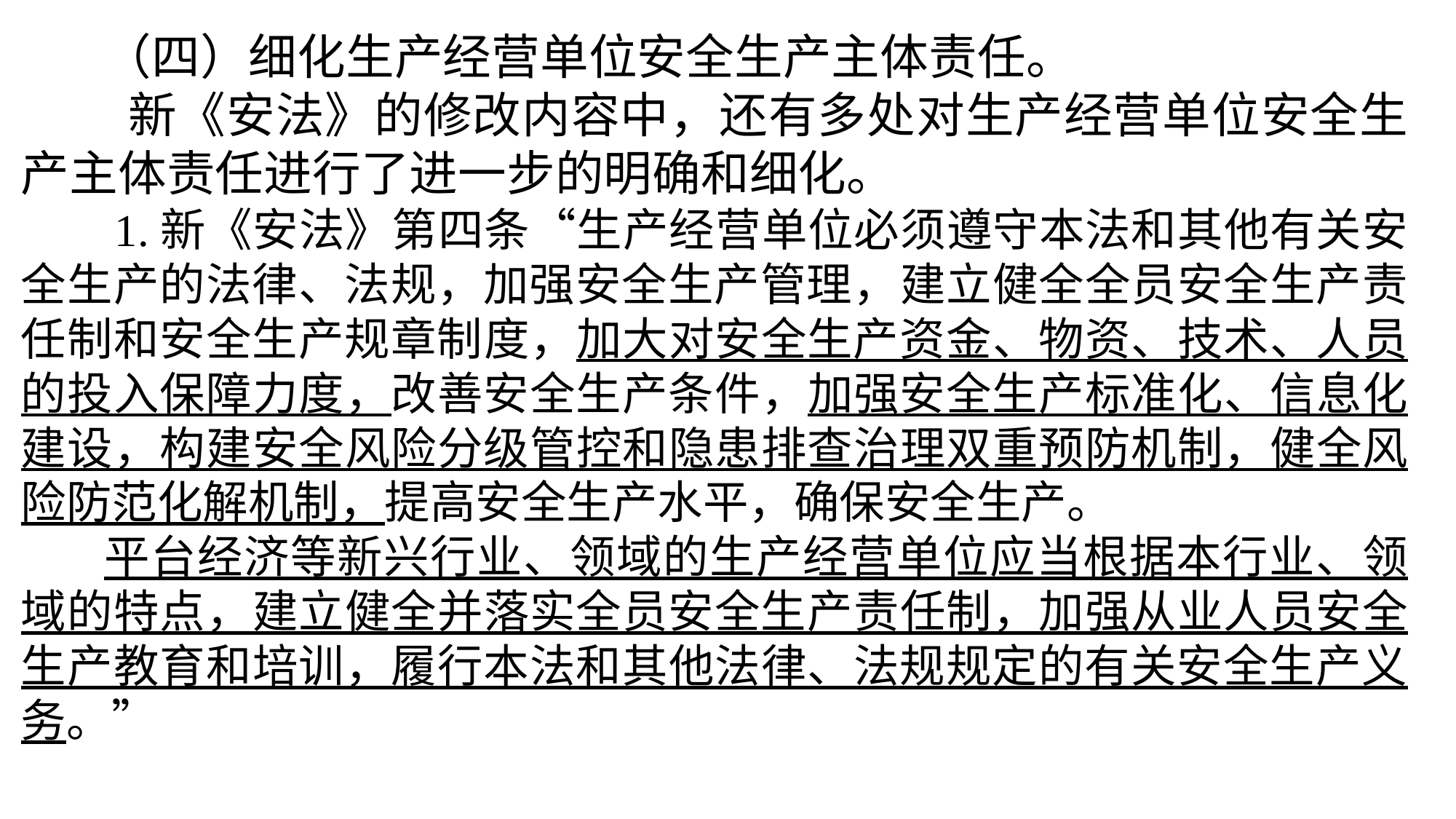

（四）细化生产经营单位安全生产主体责任。
    新《安法》的修改内容中，还有多处对生产经营单位安全生产主体责任进行了进一步的明确和细化。
    1.新《安法》第四条“生产经营单位必须遵守本法和其他有关安全生产的法律、法规，加强安全生产管理，建立健全全员安全生产责任制和安全生产规章制度，加大对安全生产资金、物资、技术、人员的投入保障力度，改善安全生产条件，加强安全生产标准化、信息化建设，构建安全风险分级管控和隐患排查治理双重预防机制，健全风险防范化解机制，提高安全生产水平，确保安全生产。
  平台经济等新兴行业、领域的生产经营单位应当根据本行业、领域的特点，建立健全并落实全员安全生产责任制，加强从业人员安全生产教育和培训，履行本法和其他法律、法规规定的有关安全生产义务。”